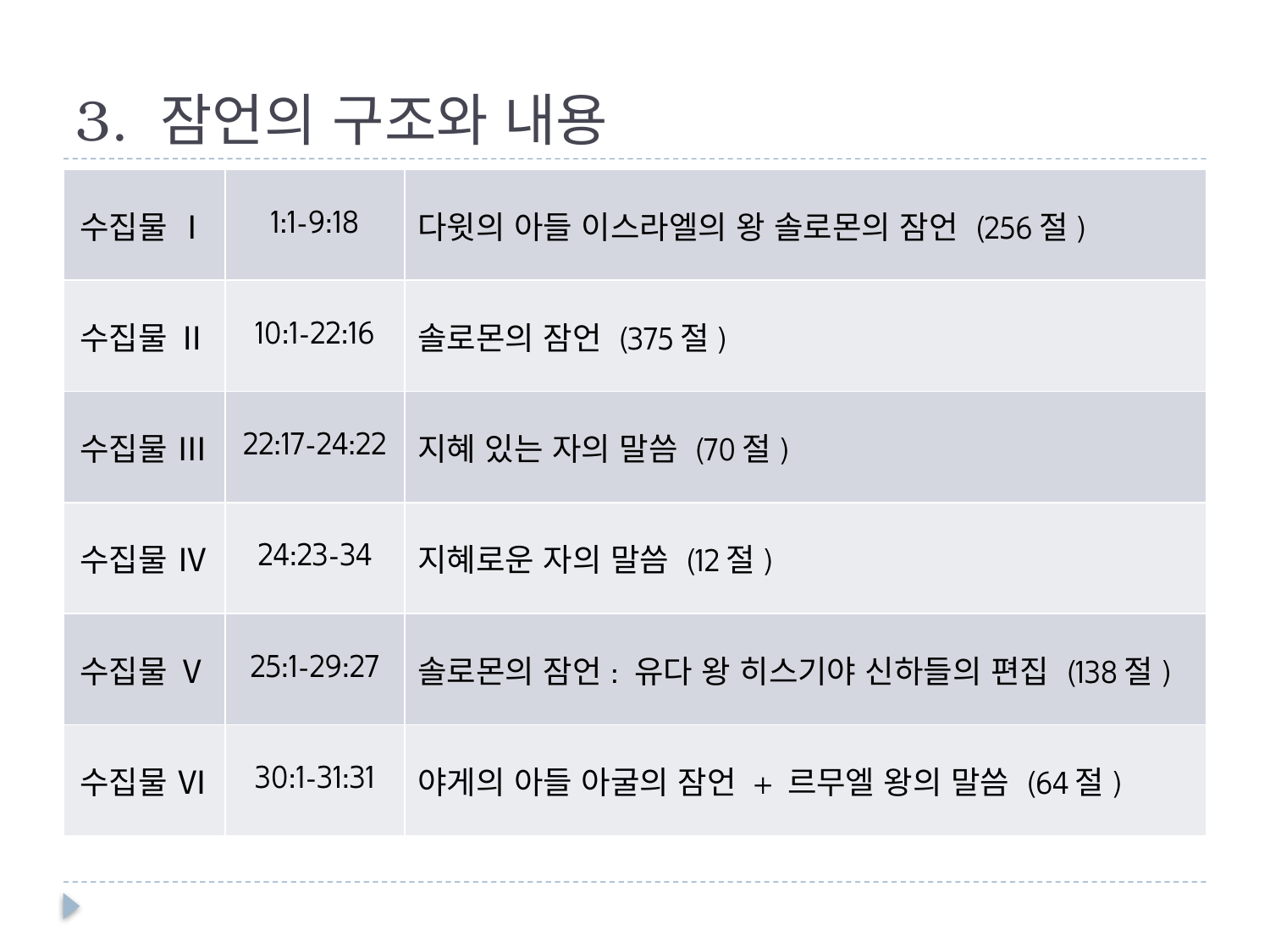

# 3. 잠언의 구조와 내용
| 수집물 Ⅰ | 1:1-9:18 | 다윗의 아들 이스라엘의 왕 솔로몬의 잠언 (256절) |
| --- | --- | --- |
| 수집물 Ⅱ | 10:1-22:16 | 솔로몬의 잠언 (375절) |
| 수집물 Ⅲ | 22:17-24:22 | 지혜 있는 자의 말씀 (70절) |
| 수집물 Ⅳ | 24:23-34 | 지혜로운 자의 말씀 (12절) |
| 수집물 Ⅴ | 25:1-29:27 | 솔로몬의 잠언: 유다 왕 히스기야 신하들의 편집 (138절) |
| 수집물 Ⅵ | 30:1-31:31 | 야게의 아들 아굴의 잠언 + 르무엘 왕의 말씀 (64절) |